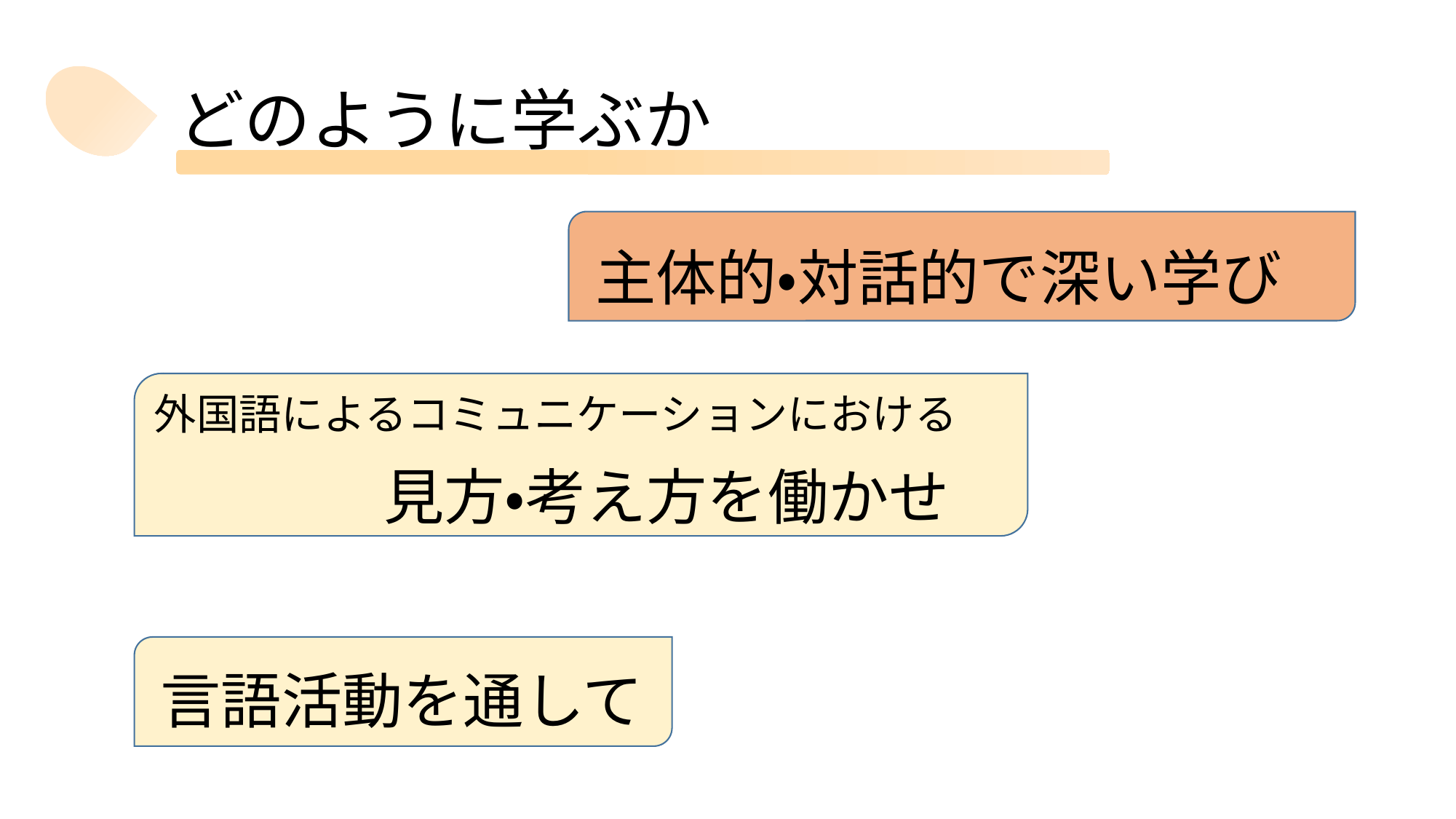

# どのように学ぶか

主体的・対話的で深い学び

外国語によるコミュニケーションにおける
見方・考え方を働かせ

言語活動を通して